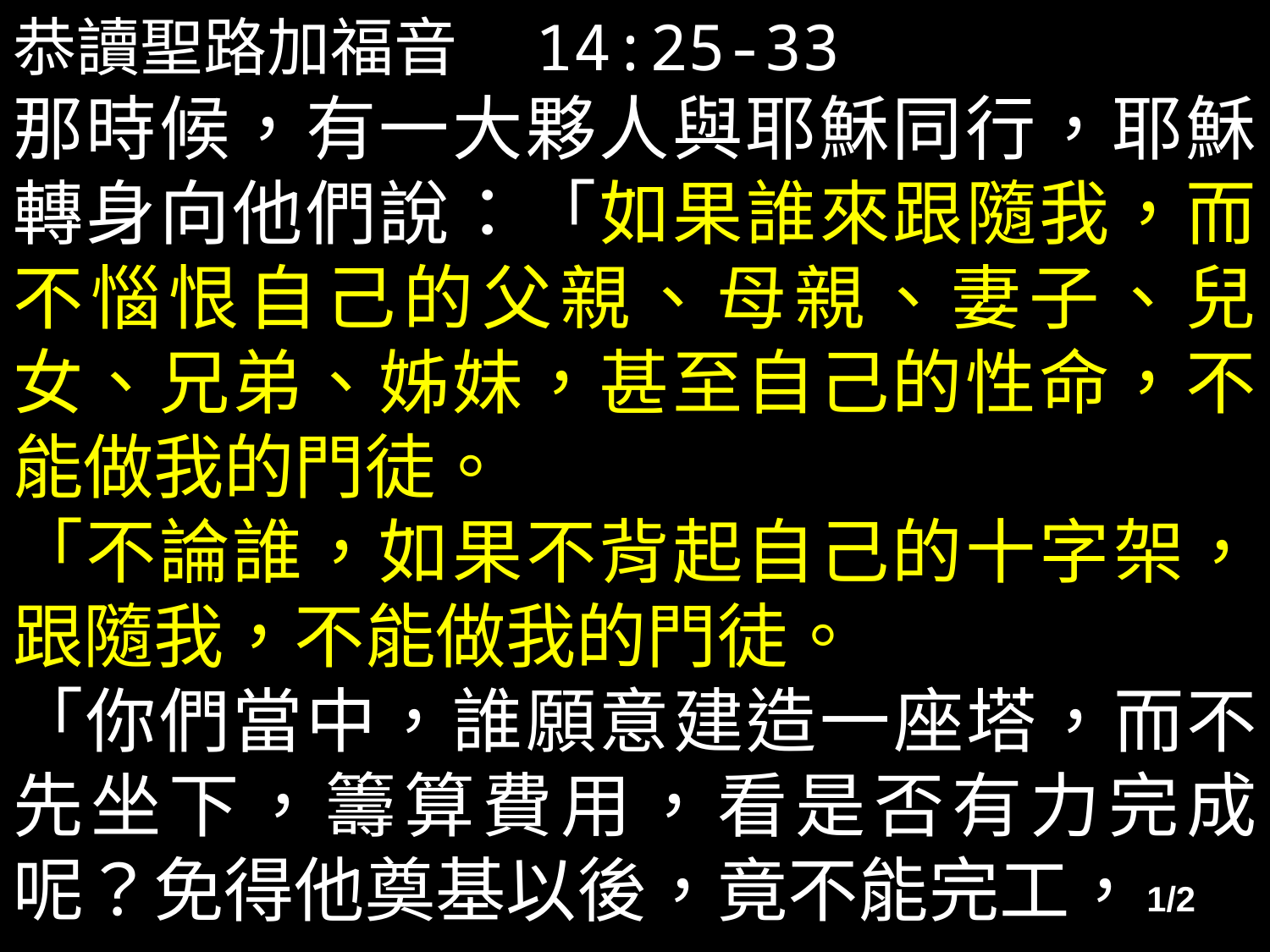

恭讀聖路加福音　14:25-33
那時候，有一大夥人與耶穌同行，耶穌轉身向他們說：「如果誰來跟隨我，而不惱恨自己的父親、母親、妻子、兒女、兄弟、姊妹，甚至自己的性命，不能做我的門徒。
「不論誰，如果不背起自己的十字架，跟隨我，不能做我的門徒。
「你們當中，誰願意建造一座塔，而不先坐下，籌算費用，看是否有力完成呢？免得他奠基以後，竟不能完工，
   1/2